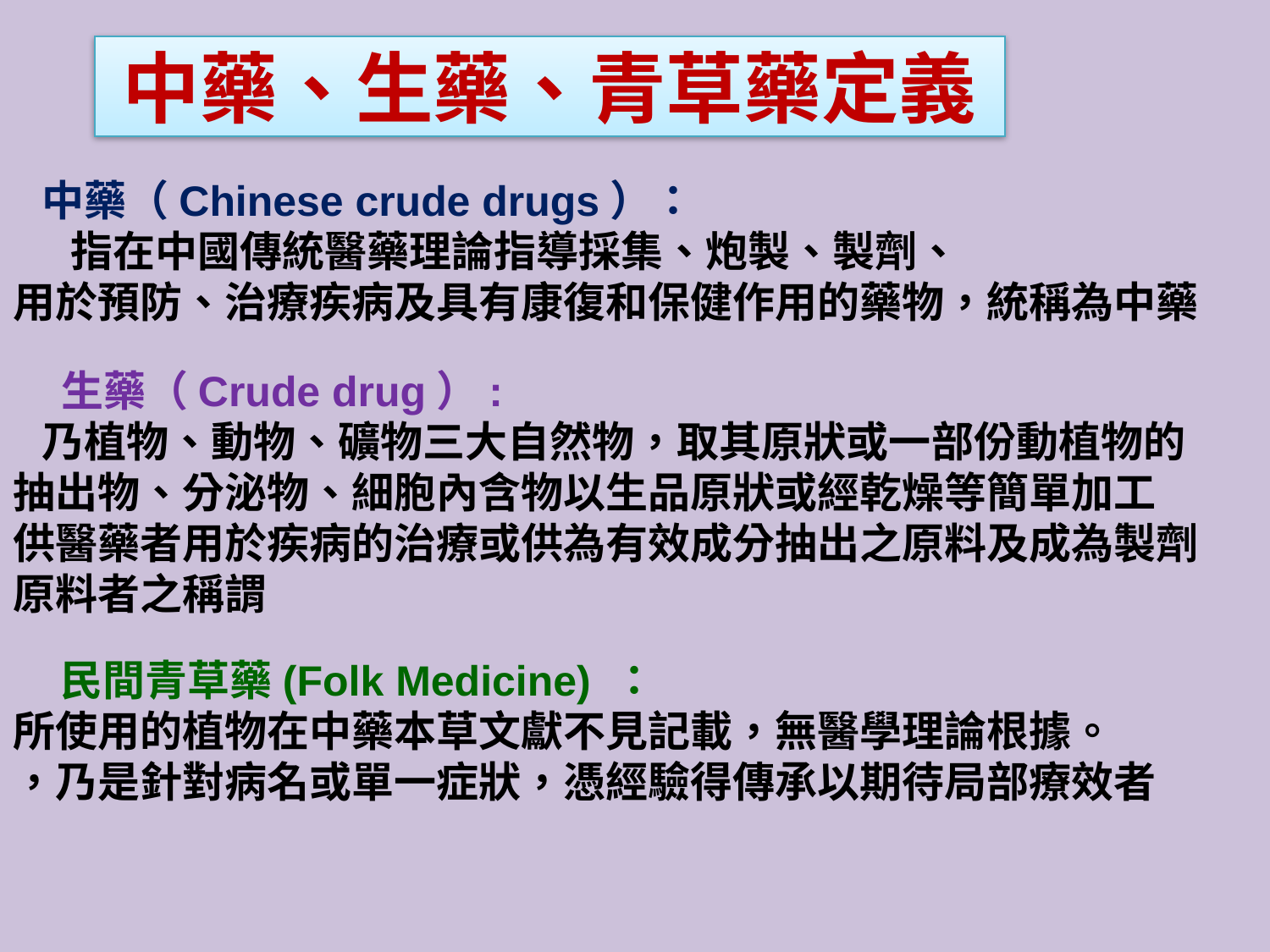

# 中藥、生藥、青草藥定義
  中藥（Chinese crude drugs）：
     指在中國傳統醫藥理論指導採集、炮製、製劑、
用於預防、治療疾病及具有康復和保健作用的藥物，統稱為中藥

    生藥（Crude drug）:
  乃植物、動物、礦物三大自然物，取其原狀或一部份動植物的抽出物、分泌物、細胞內含物以生品原狀或經乾燥等簡單加工
供醫藥者用於疾病的治療或供為有效成分抽出之原料及成為製劑原料者之稱謂

    民間青草藥(Folk Medicine) ：
所使用的植物在中藥本草文獻不見記載，無醫學理論根據。
，乃是針對病名或單一症狀，憑經驗得傳承以期待局部療效者